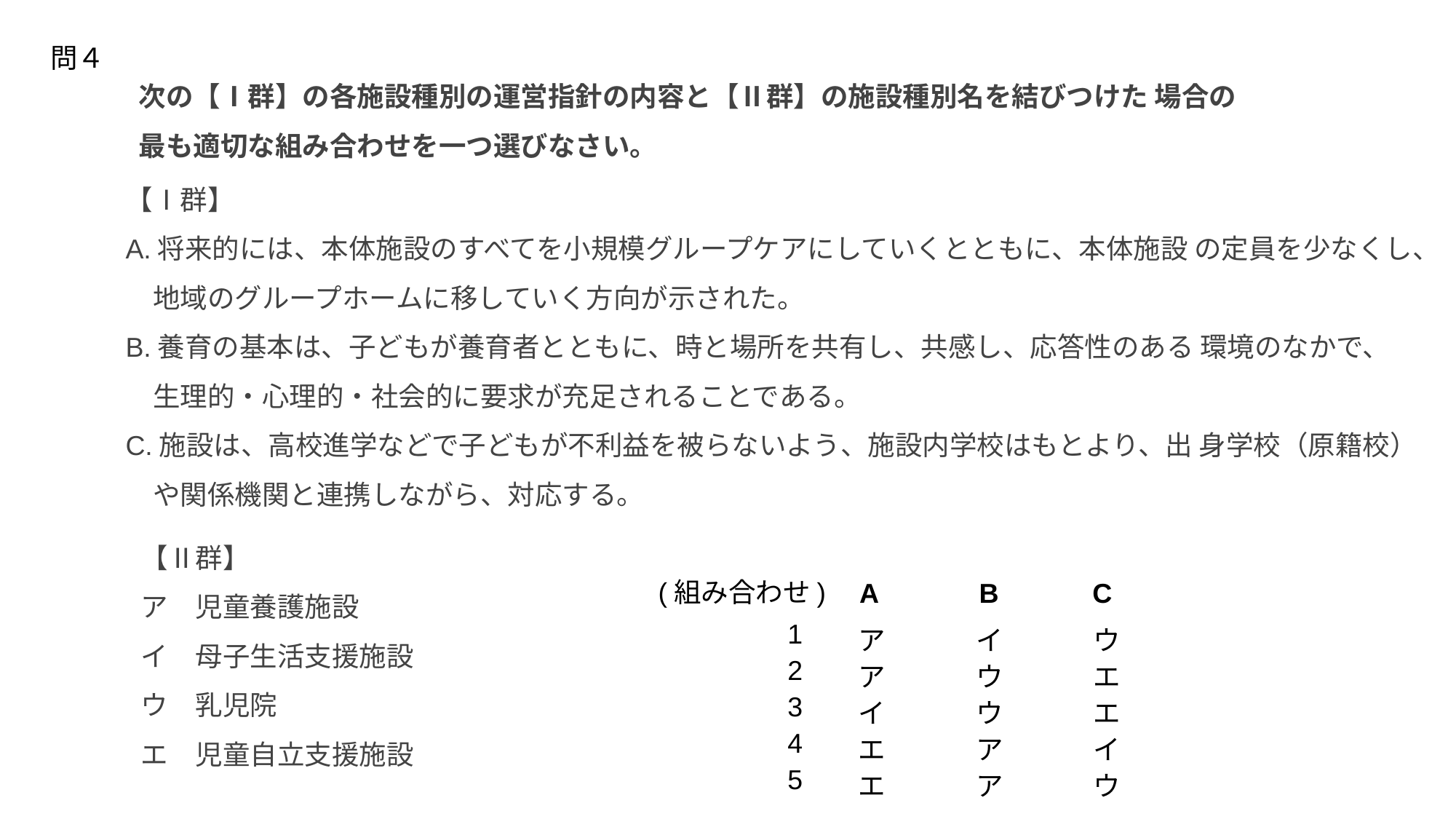

問４
次の【Ⅰ群】の各施設種別の運営指針の内容と【Ⅱ群】の施設種別名を結びつけた 場合の最も適切な組み合わせを一つ選びなさい。
【Ⅰ群】
A.将来的には、本体施設のすべてを小規模グループケアにしていくとともに、本体施設 の定員を少なくし、
　地域のグループホームに移していく方向が示された。
B.養育の基本は、子どもが養育者とともに、時と場所を共有し、共感し、応答性のある 環境のなかで、
　生理的・心理的・社会的に要求が充足されることである。
C.施設は、高校進学などで子どもが不利益を被らないよう、施設内学校はもとより、出 身学校（原籍校）
　や関係機関と連携しながら、対応する。
【Ⅱ群】
ア　児童養護施設
イ　母子生活支援施設
ウ　乳児院
エ　児童自立支援施設

(組み合わせ)
| A | B | C |
| --- | --- | --- |
| 1 | ア | イ | ウ |
| --- | --- | --- | --- |
| 2 | ア | ウ | エ |
| 3 | イ | ウ | エ |
| 4 | エ | ア | イ |
| 5 | エ | ア | ウ |